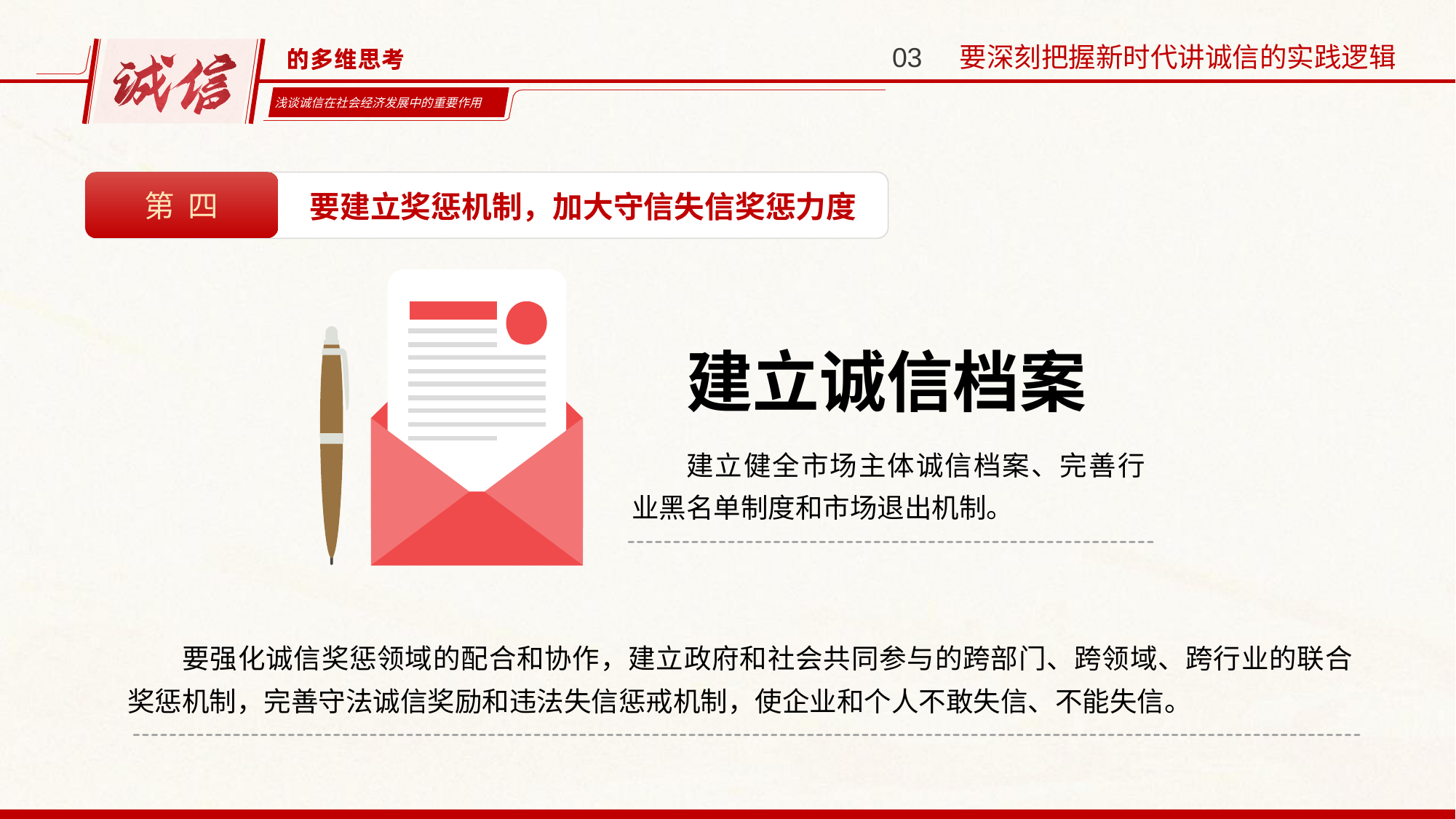

03    要深刻把握新时代讲诚信的实践逻辑

第  四
要建立奖惩机制，加大守信失信奖惩力度

建立诚信档案
建立健全市场主体诚信档案、完善行业黑名单制度和市场退出机制。
要强化诚信奖惩领域的配合和协作，建立政府和社会共同参与的跨部门、跨领域、跨行业的联合奖惩机制，完善守法诚信奖励和违法失信惩戒机制，使企业和个人不敢失信、不能失信。